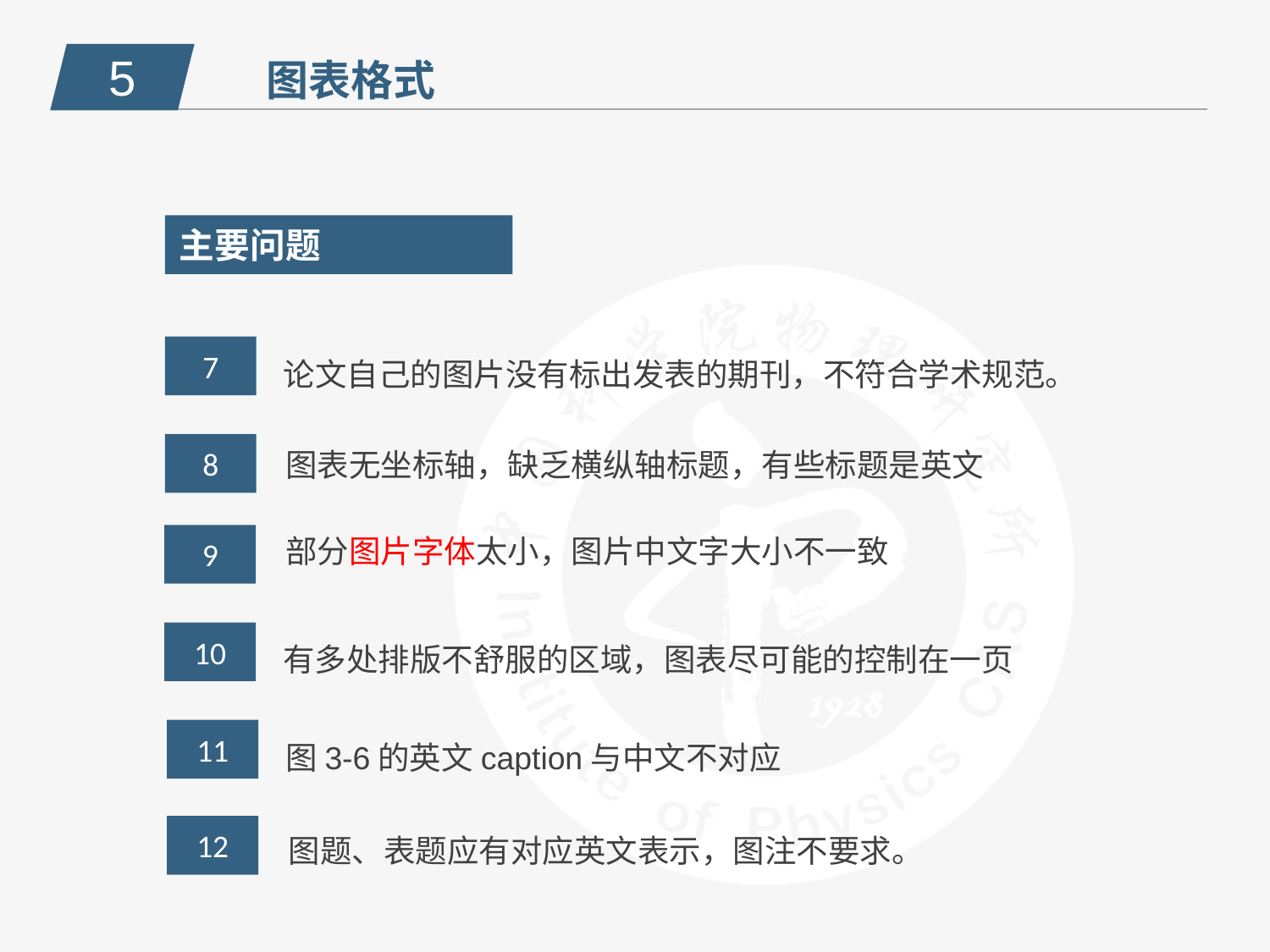

5

图表格式

主要问题
论文自己的图片没有标出发表的期刊，不符合学术规范。
7
图表无坐标轴，缺乏横纵轴标题，有些标题是英文
8
部分图片字体太小，图片中文字大小不一致
9
有多处排版不舒服的区域，图表尽可能的控制在一页
10
图3-6的英文caption与中文不对应
11
图题、表题应有对应英文表示，图注不要求。
12